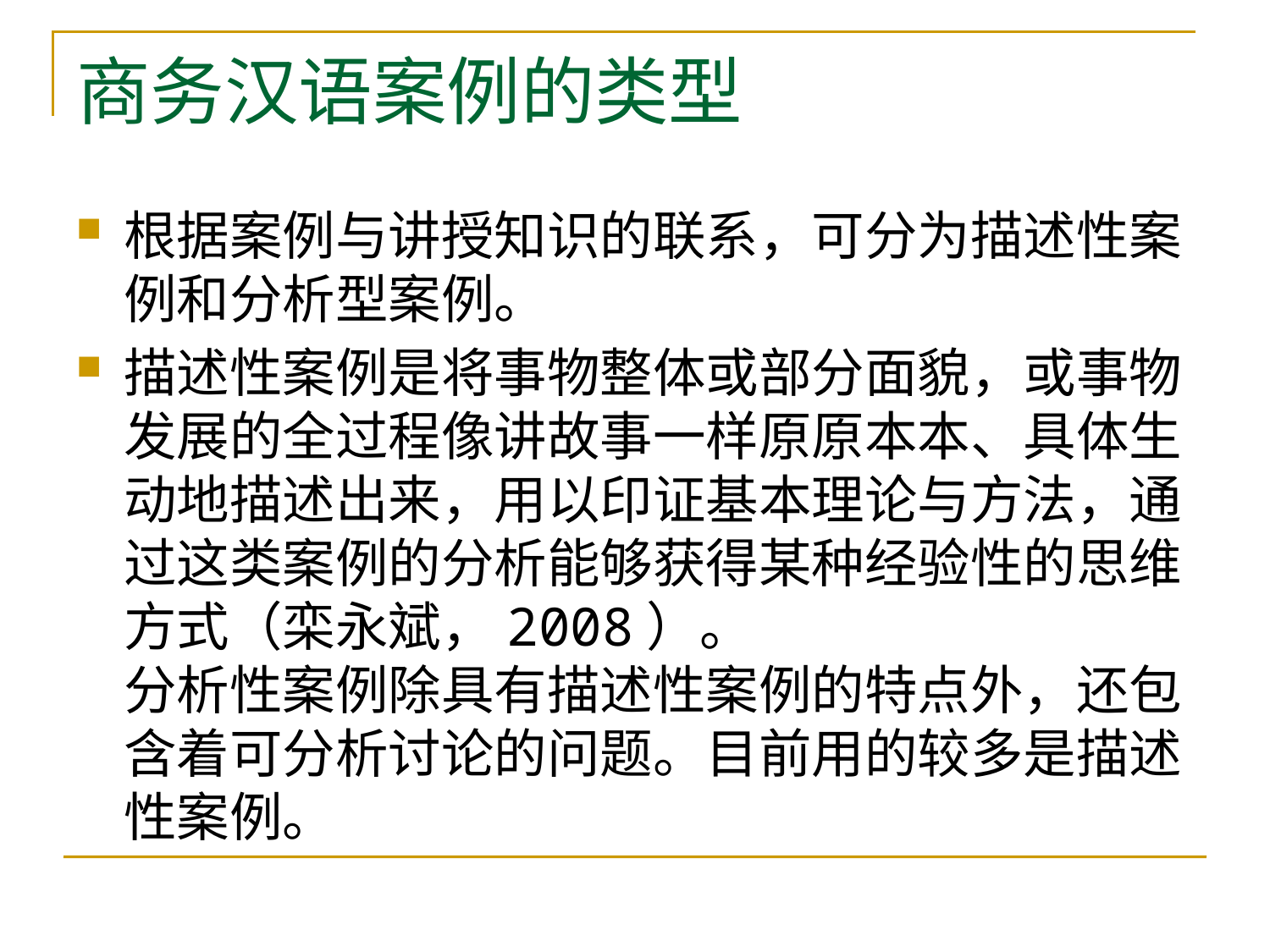

# 商务汉语案例的类型
根据案例与讲授知识的联系，可分为描述性案例和分析型案例。
描述性案例是将事物整体或部分面貌，或事物发展的全过程像讲故事一样原原本本、具体生动地描述出来，用以印证基本理论与方法，通过这类案例的分析能够获得某种经验性的思维方式（栾永斌，2008）。
分析性案例除具有描述性案例的特点外，还包含着可分析讨论的问题。目前用的较多是描述
性案例。